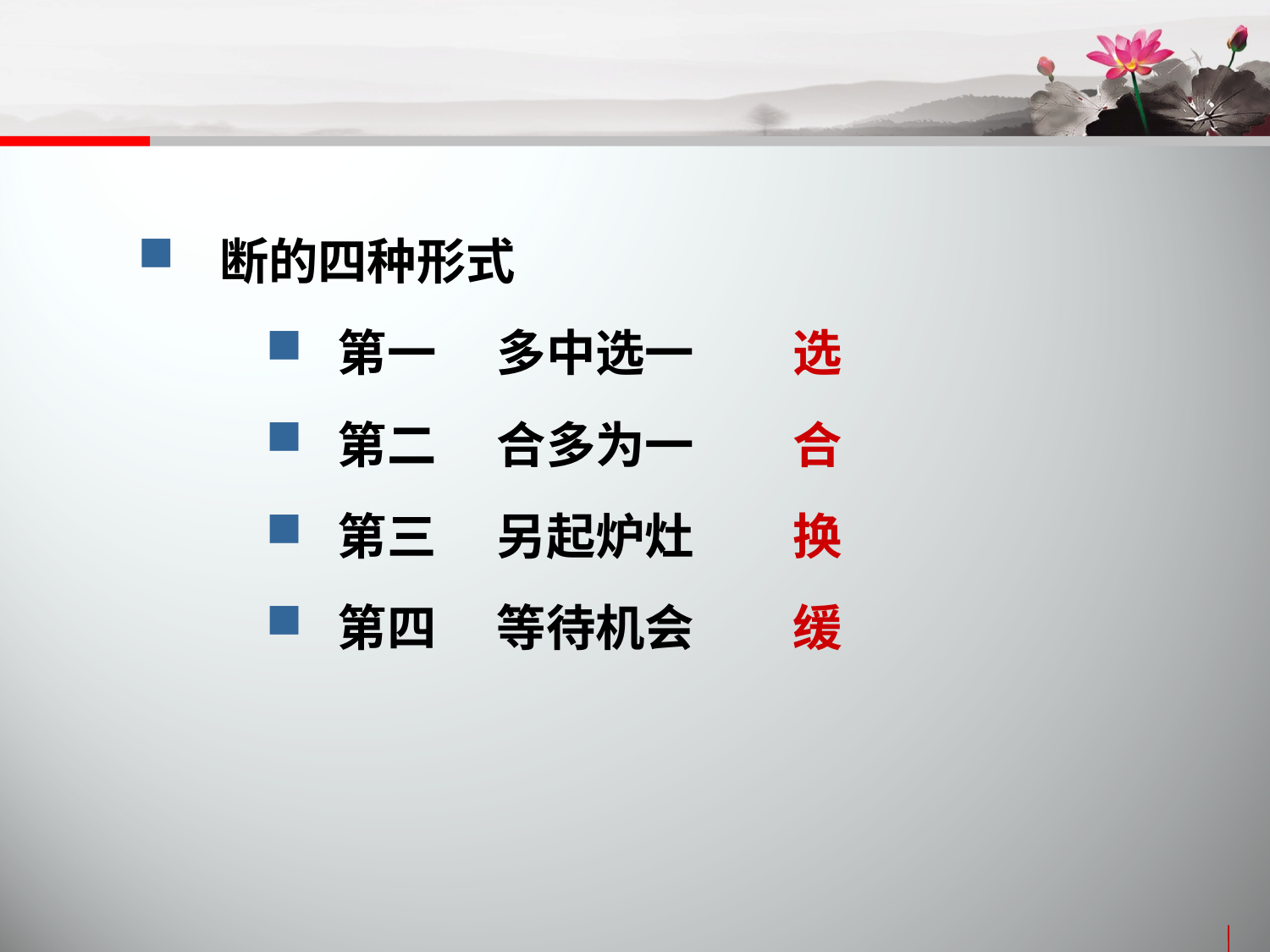

断的四种形式
  第一　 多中选一　　选
  第二　 合多为一　　合
  第三　 另起炉灶　　换
  第四　 等待机会　　缓